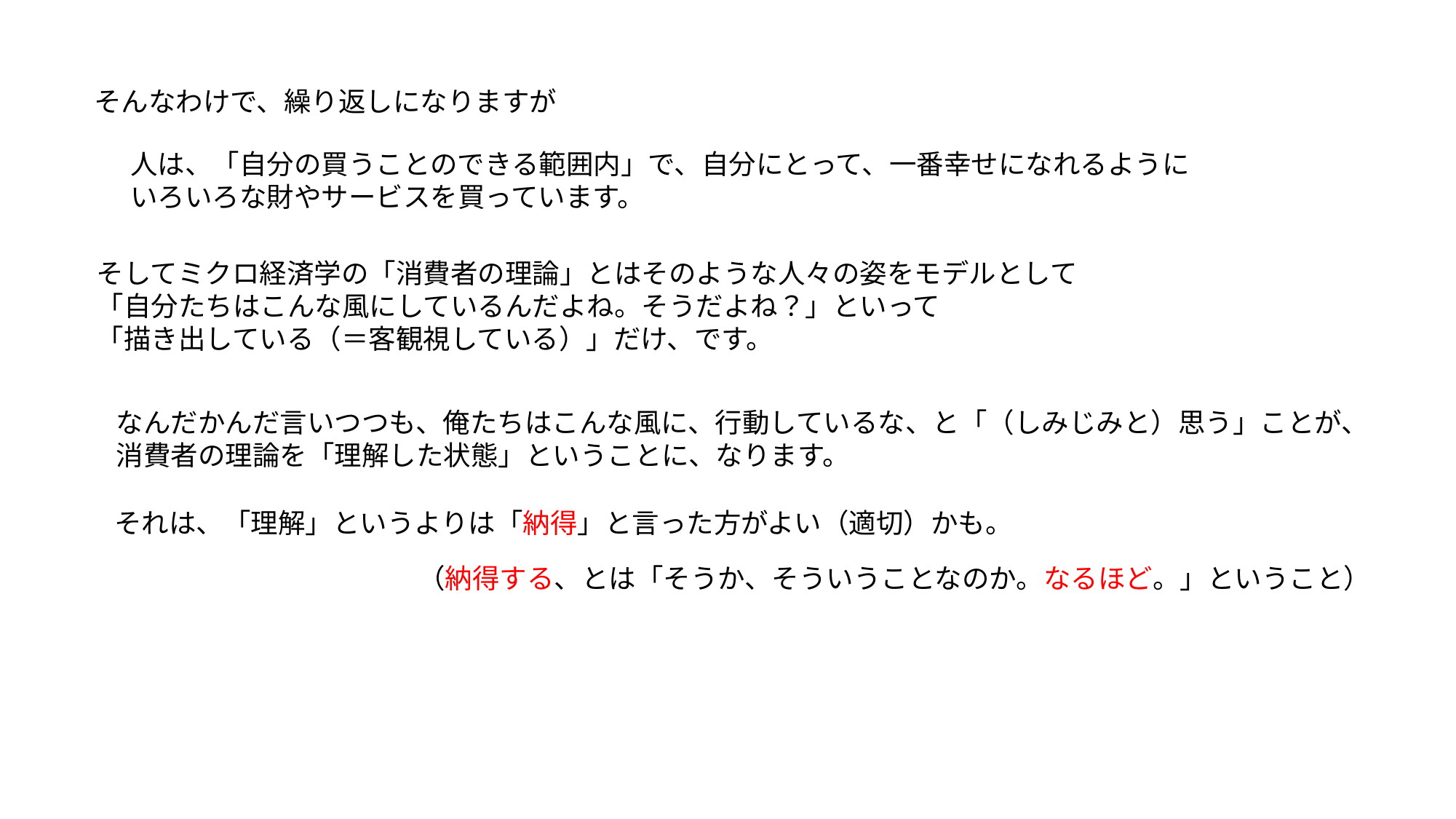

そんなわけで、繰り返しになりますが
人は、「自分の買うことのできる範囲内」で、自分にとって、一番幸せになれるように
いろいろな財やサービスを買っています。
そしてミクロ経済学の「消費者の理論」とはそのような人々の姿をモデルとして
「自分たちはこんな風にしているんだよね。そうだよね？」といって
「描き出している（＝客観視している）」だけ、です。
なんだかんだ言いつつも、俺たちはこんな風に、行動しているな、と「（しみじみと）思う」ことが、
消費者の理論を「理解した状態」ということに、なります。
それは、「理解」というよりは「納得」と言った方がよい（適切）かも。
（納得する、とは「そうか、そういうことなのか。なるほど。」ということ）